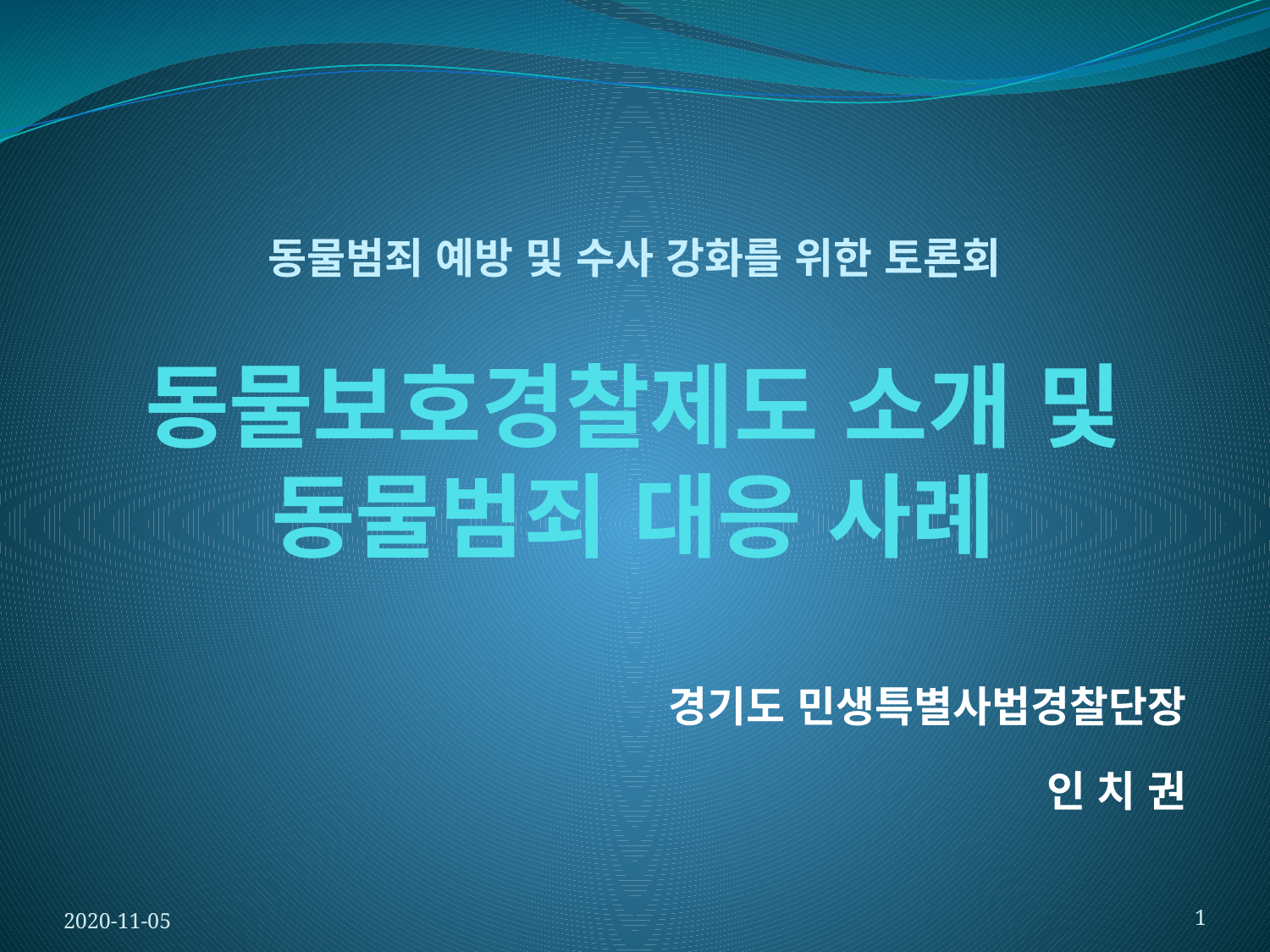

동물범죄 예방 및 수사 강화를 위한 토론회
# 동물보호경찰제도 소개 및 동물범죄 대응 사례

경기도 민생특별사법경찰단장
인 치 권
2020-11-05
1